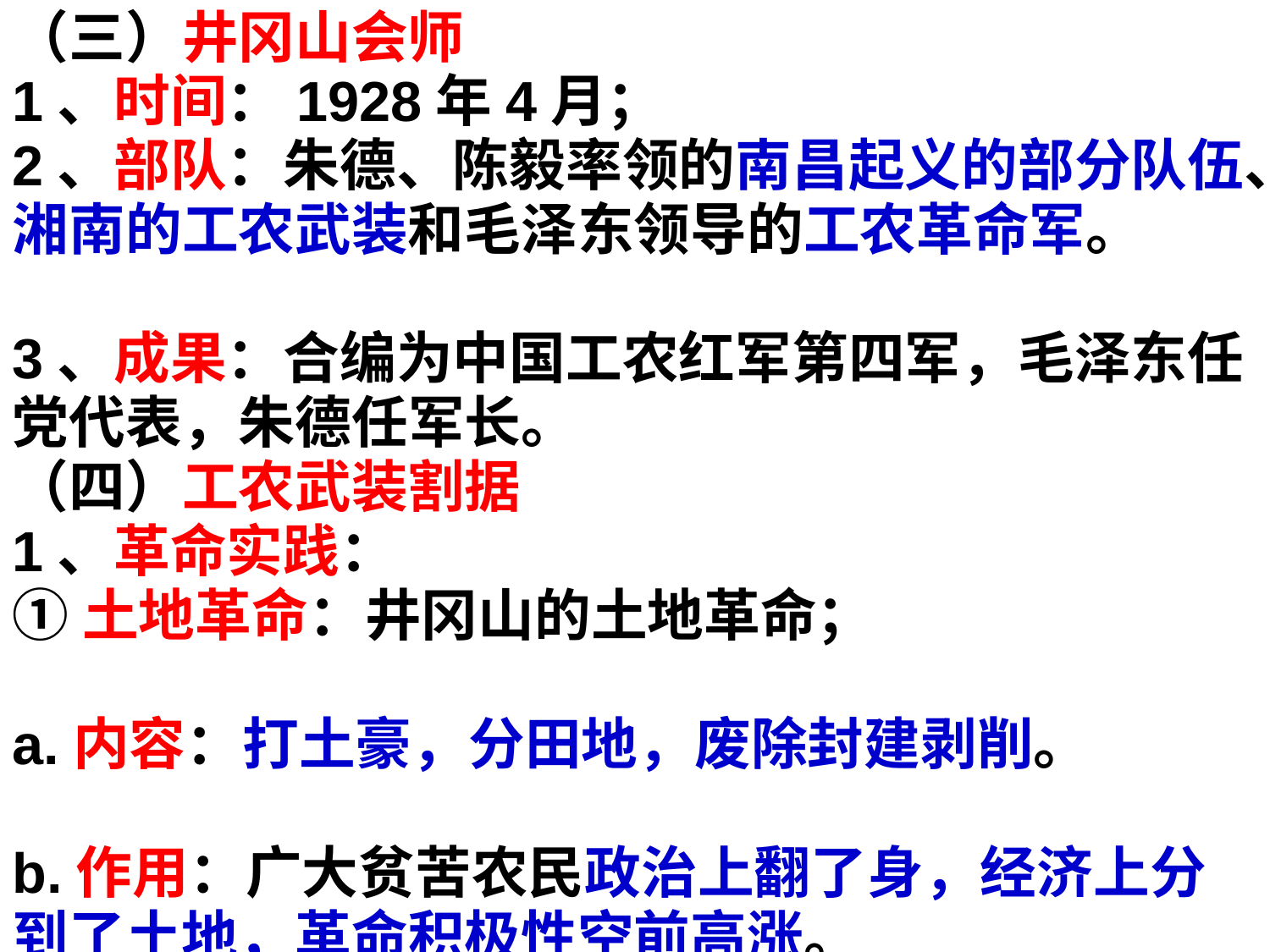

（三）井冈山会师
1、时间：1928年4月；
2、部队：朱德、陈毅率领的南昌起义的部分队伍、湘南的工农武装和毛泽东领导的工农革命军。
3、成果：合编为中国工农红军第四军，毛泽东任党代表，朱德任军长。
（四）工农武装割据
1、革命实践：
①土地革命：井冈山的土地革命；
a.内容：打土豪，分田地，废除封建剥削。
b.作用：广大贫苦农民政治上翻了身，经济上分到了土地，革命积极性空前高涨。
②根据地建设：井冈山的经济建设。
a.内容：进行经济建设，努力发展生产。